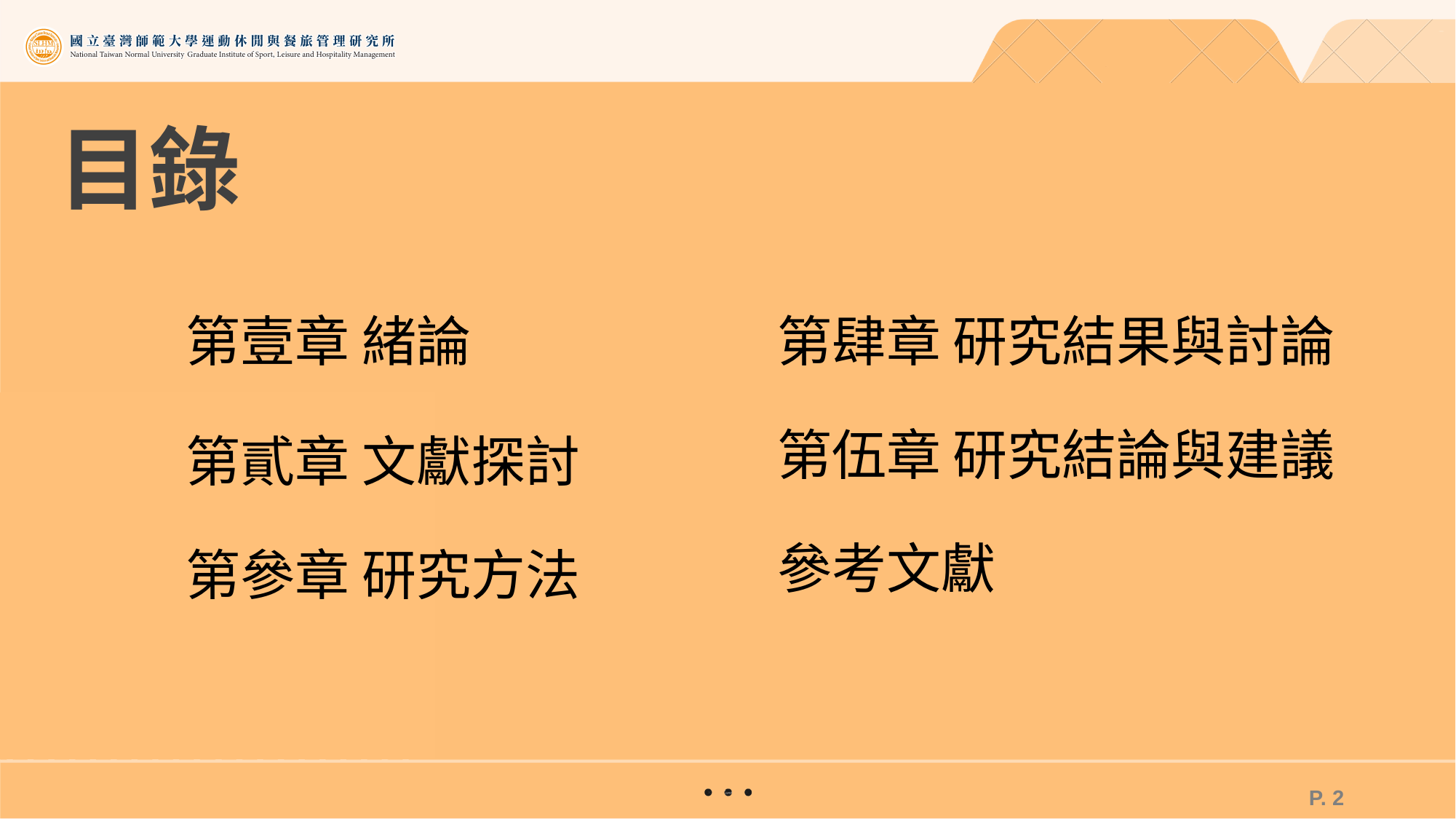

# 目錄
第壹章 緒論
第貳章 文獻探討
第參章 研究方法
第肆章 研究結果與討論
第伍章 研究結論與建議
參考文獻

P. 2